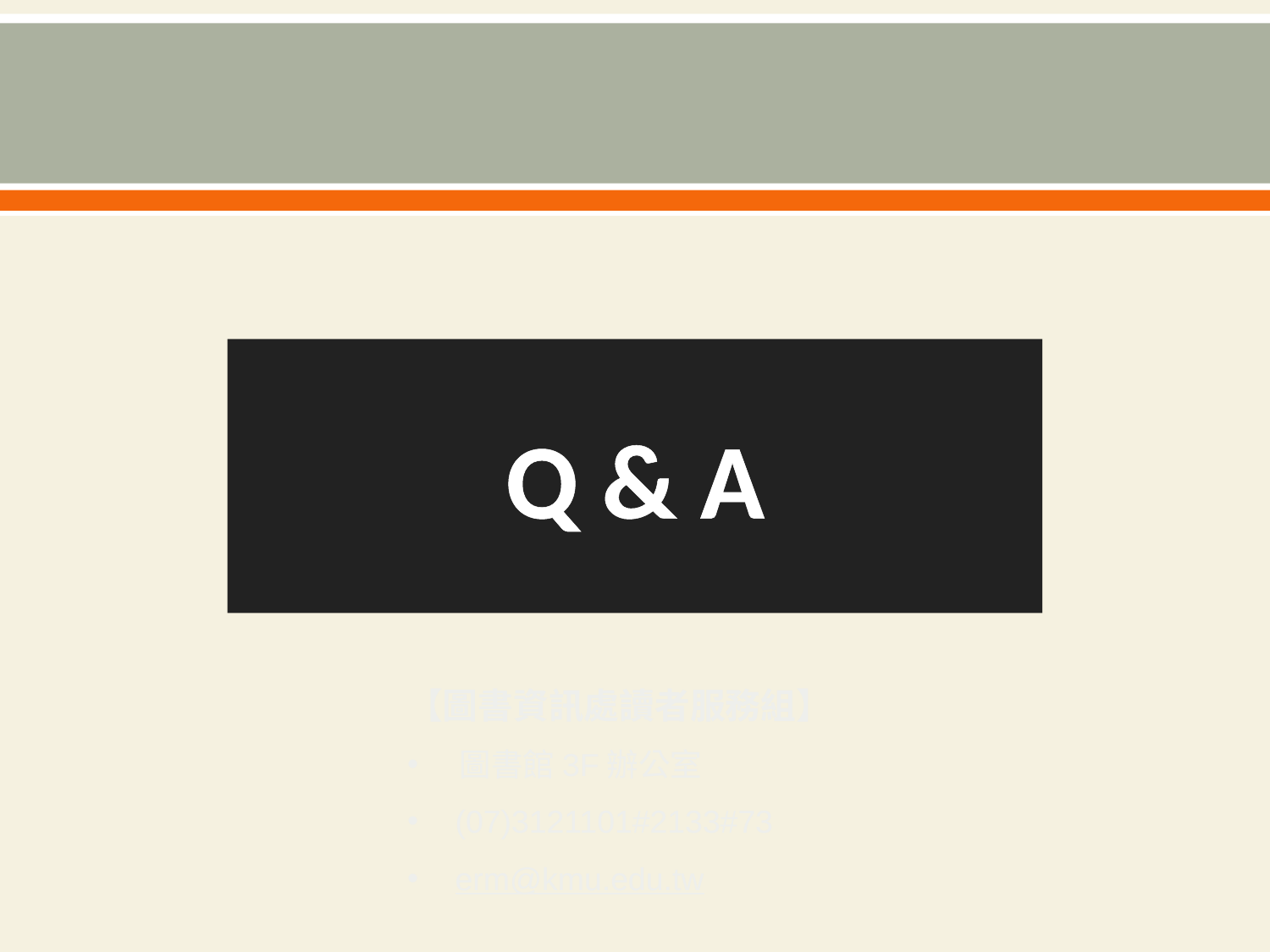

# Q & A
【圖書資訊處讀者服務組】
  圖書館3F辦公室
  (07)3121101#2133#73
  erm@kmu.edu.tw